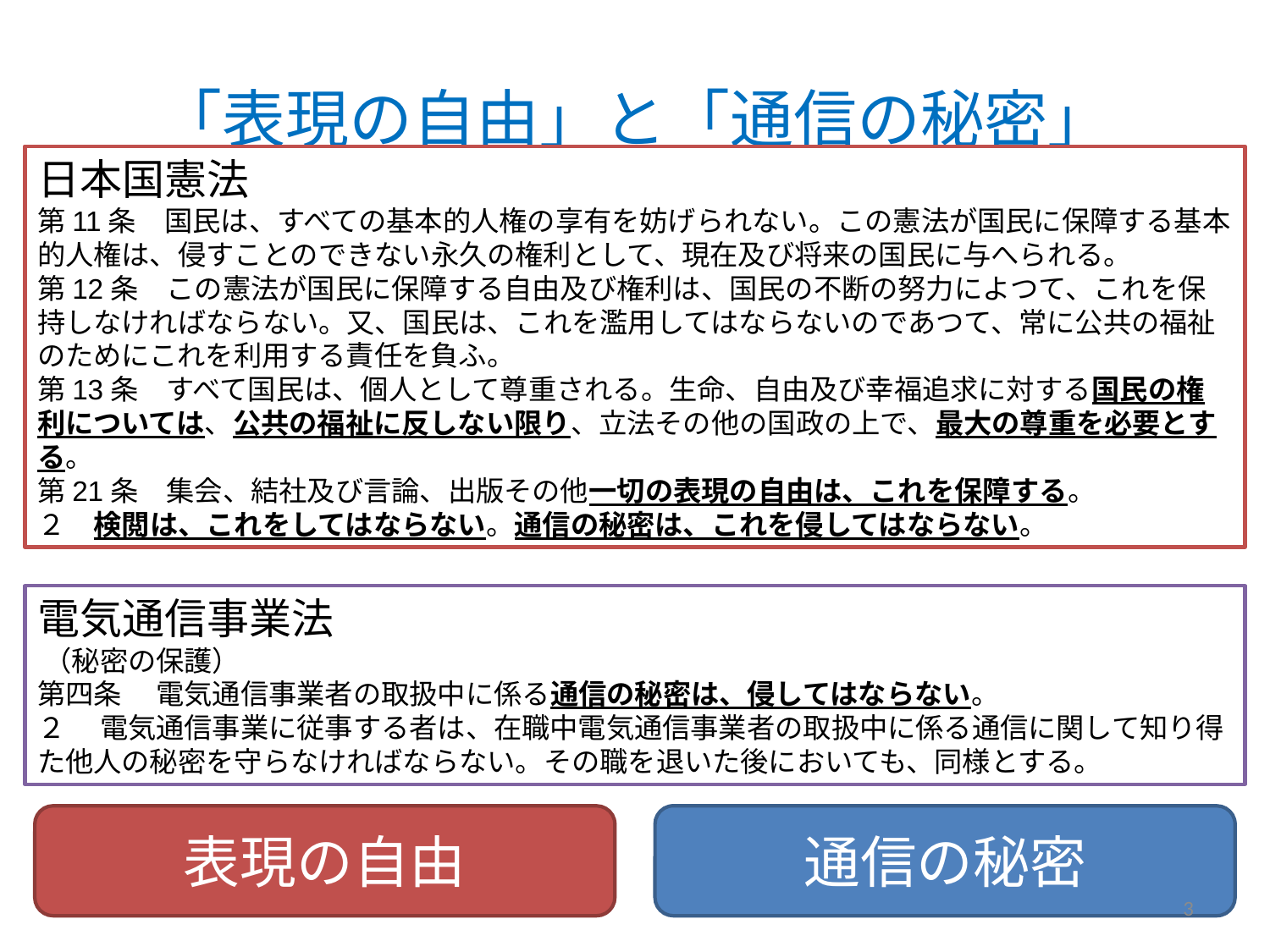

# 「表現の自由」と「通信の秘密」
日本国憲法
第11条　国民は、すべての基本的人権の享有を妨げられない。この憲法が国民に保障する基本的人権は、侵すことのできない永久の権利として、現在及び将来の国民に与へられる。
第12条　この憲法が国民に保障する自由及び権利は、国民の不断の努力によつて、これを保持しなければならない。又、国民は、これを濫用してはならないのであつて、常に公共の福祉のためにこれを利用する責任を負ふ。
第13条　すべて国民は、個人として尊重される。生命、自由及び幸福追求に対する国民の権利については、公共の福祉に反しない限り、立法その他の国政の上で、最大の尊重を必要とする。
第21条　集会、結社及び言論、出版その他一切の表現の自由は、これを保障する。
２　検閲は、これをしてはならない。通信の秘密は、これを侵してはならない。
電気通信事業法
 （秘密の保護）
第四条 　電気通信事業者の取扱中に係る通信の秘密は、侵してはならない。
２ 　電気通信事業に従事する者は、在職中電気通信事業者の取扱中に係る通信に関して知り得た他人の秘密を守らなければならない。その職を退いた後においても、同様とする。
表現の自由
通信の秘密
3